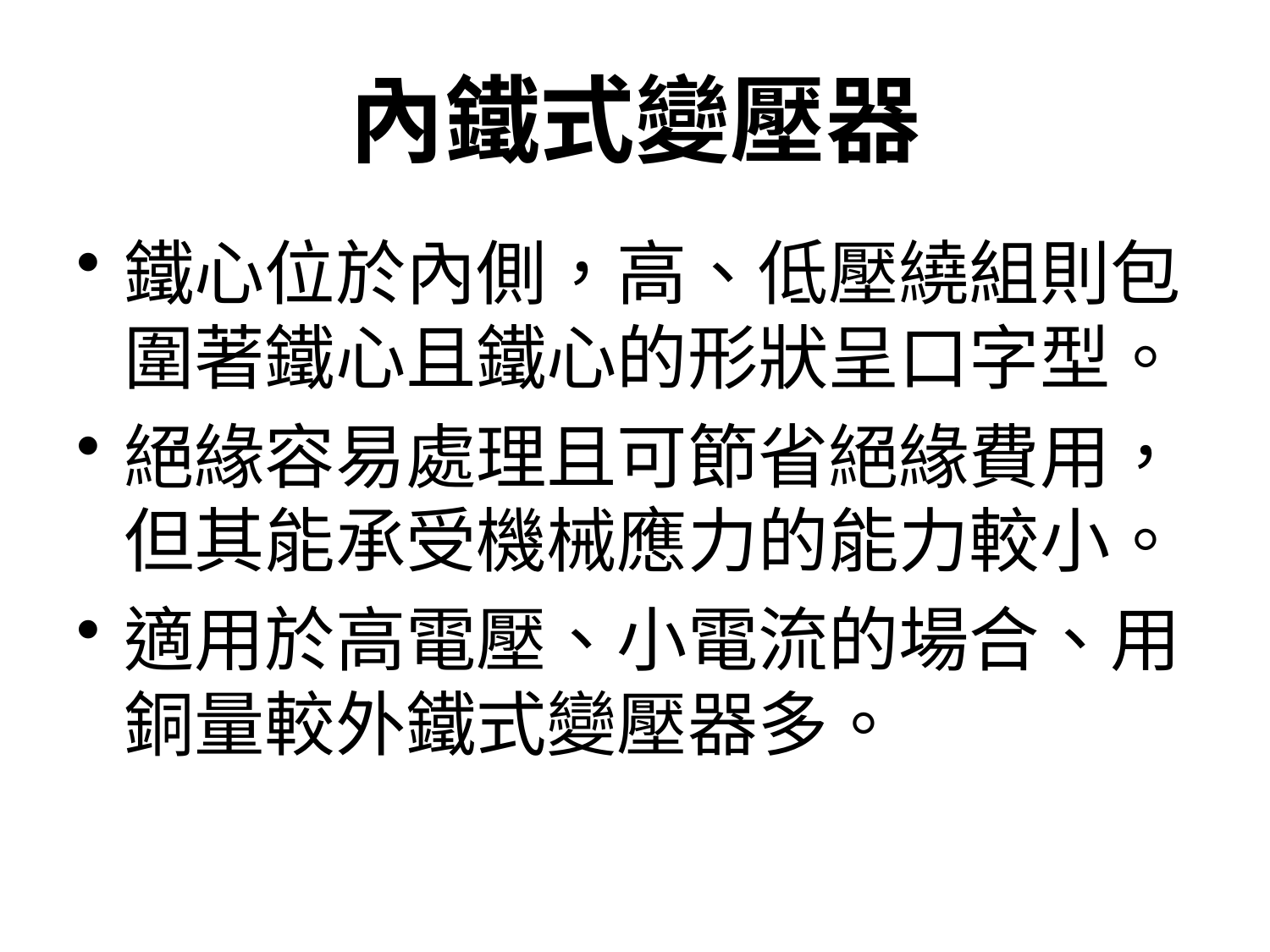

# 內鐵式變壓器
鐵心位於內側，高、低壓繞組則包圍著鐵心且鐵心的形狀呈口字型。
絕緣容易處理且可節省絕緣費用，但其能承受機械應力的能力較小。
適用於高電壓、小電流的場合、用銅量較外鐵式變壓器多。